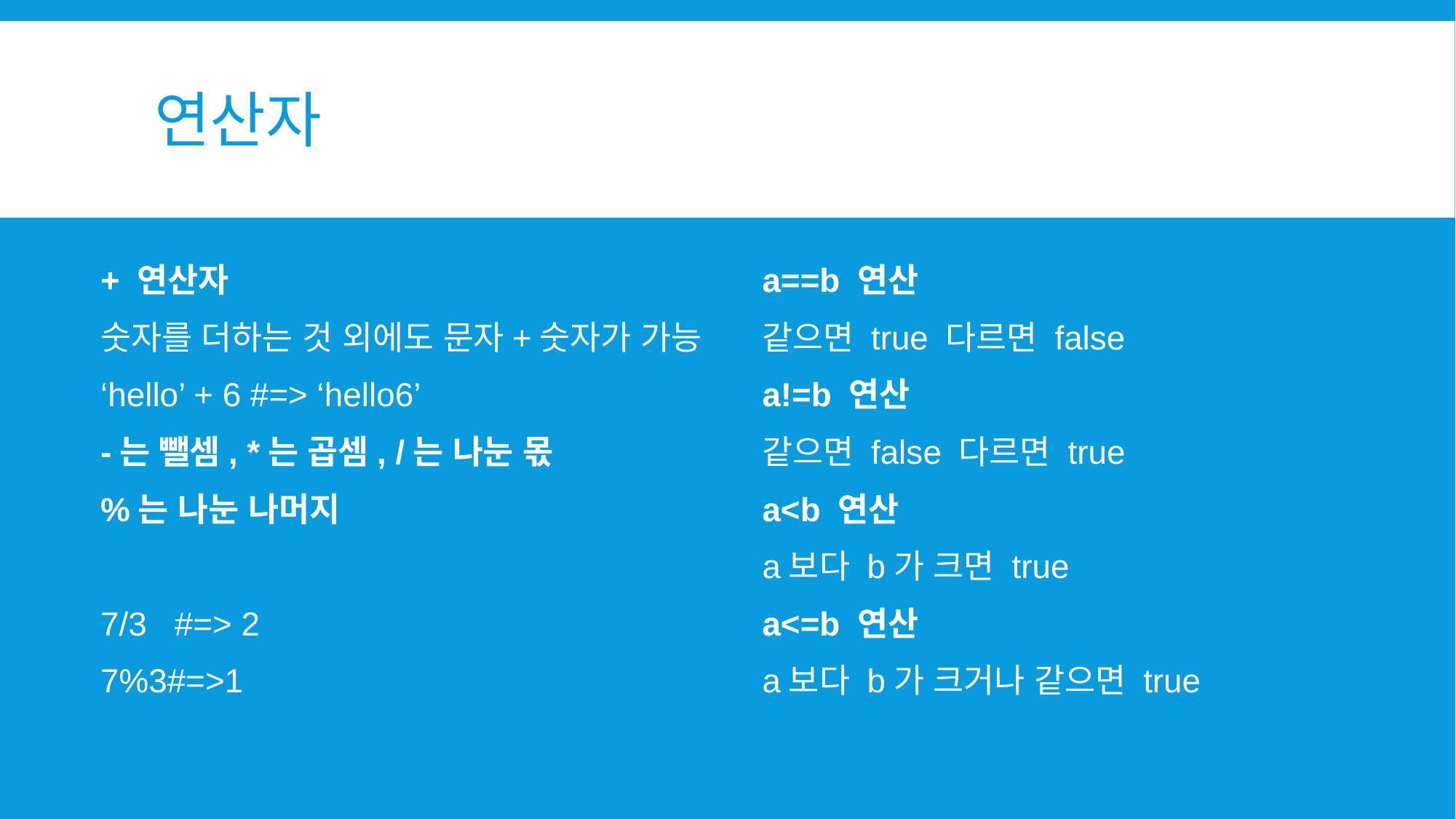

# 연산자
+ 연산자
숫자를 더하는 것 외에도 문자+숫자가 가능
‘hello’ + 6 #=> ‘hello6’
-는 뺄셈, *는 곱셈, /는 나눈 몫
%는 나눈 나머지

7/3   #=> 2
7%3#=>1
a==b 연산
같으면 true 다르면 false
a!=b 연산
같으면 false 다르면 true
a<b 연산
a보다 b가 크면 true
a<=b 연산
a보다 b가 크거나 같으면 true